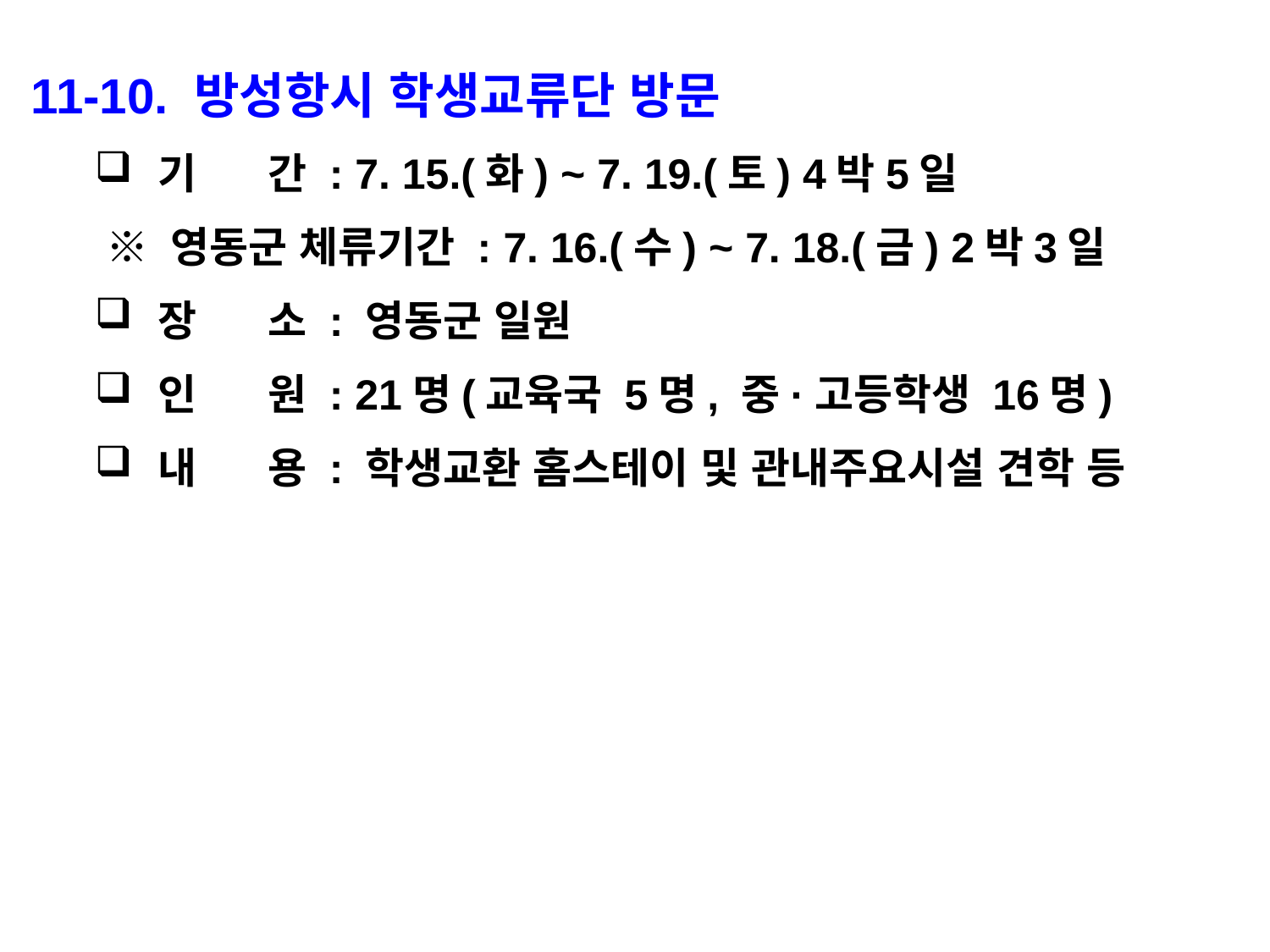

11-10. 방성항시 학생교류단 방문
기      간 : 7. 15.(화) ~ 7. 19.(토) 4박5일
 ※ 영동군 체류기간 : 7. 16.(수) ~ 7. 18.(금) 2박3일
장      소 : 영동군 일원
인      원 : 21명(교육국 5명, 중·고등학생 16명)
내      용 : 학생교환 홈스테이 및 관내주요시설 견학 등